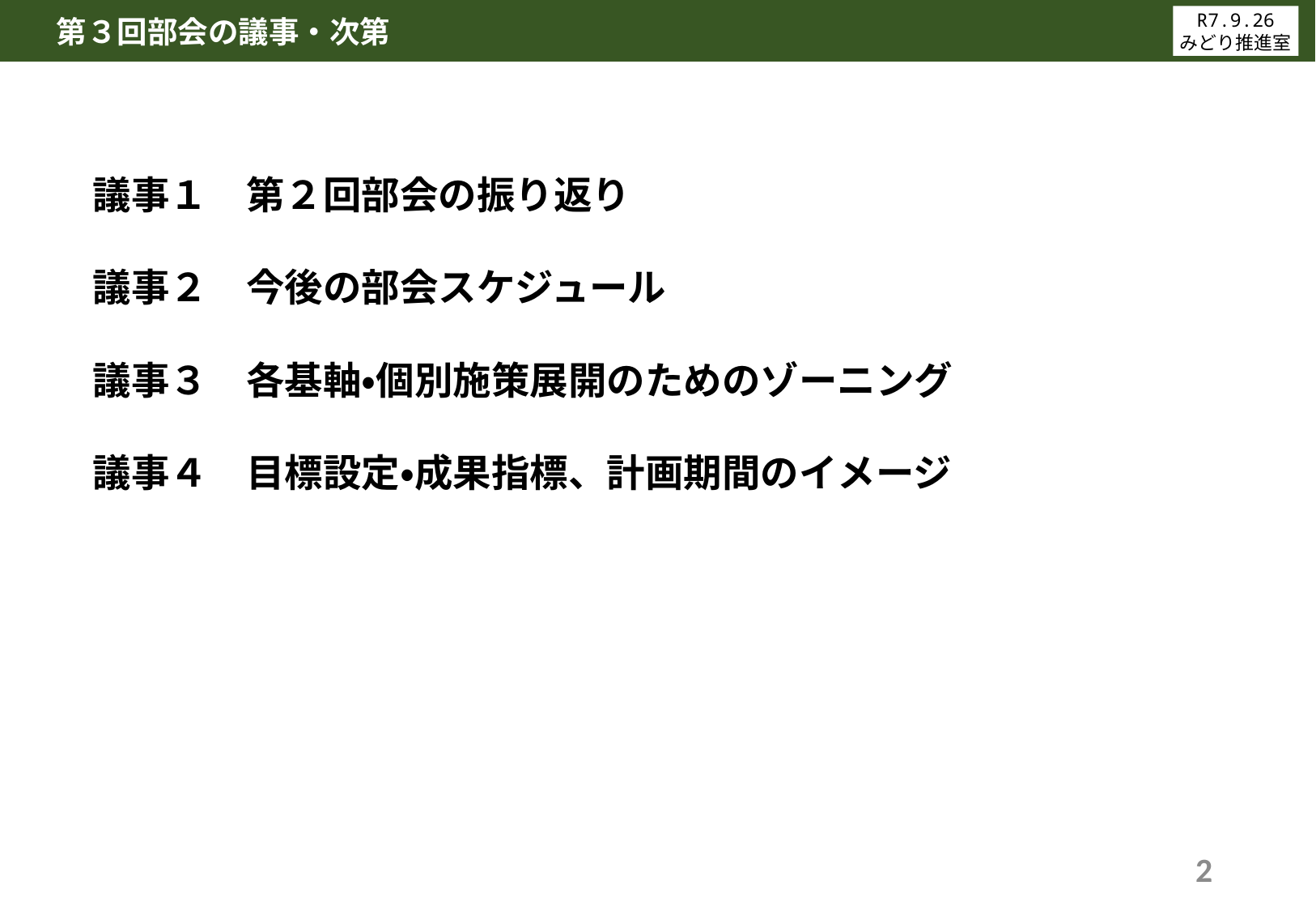

第３回部会の議事・次第
R7.9.26
みどり推進室
議事１　第２回部会の振り返り

議事２　今後の部会スケジュール

議事３　各基軸・個別施策展開のためのゾーニング

議事４　目標設定・成果指標、計画期間のイメージ
2